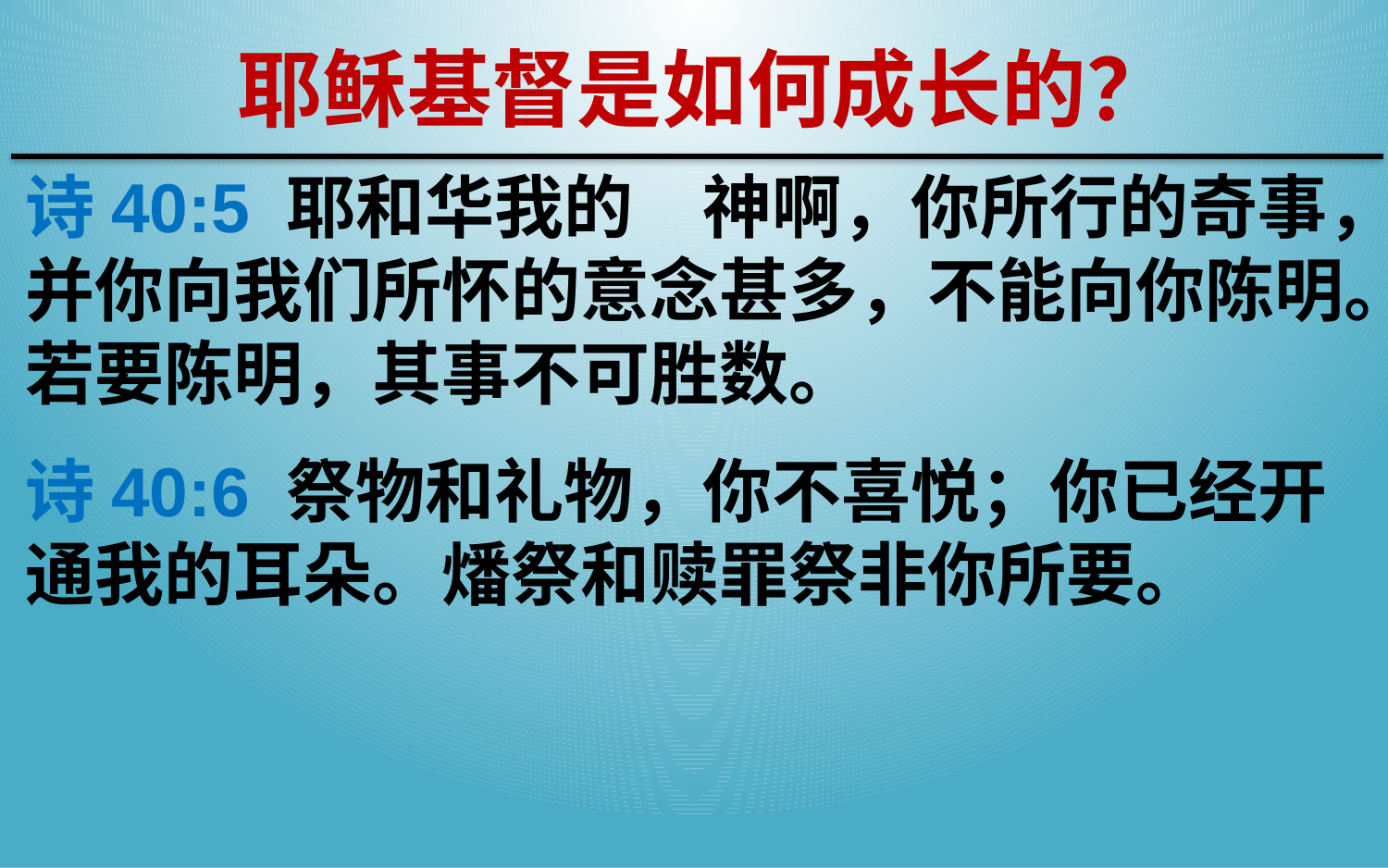

耶稣基督是如何成长的？
诗40:5 耶和华我的　神啊，你所行的奇事，并你向我们所怀的意念甚多，不能向你陈明。若要陈明，其事不可胜数。
诗40:6 祭物和礼物，你不喜悦；你已经开通我的耳朵。燔祭和赎罪祭非你所要。